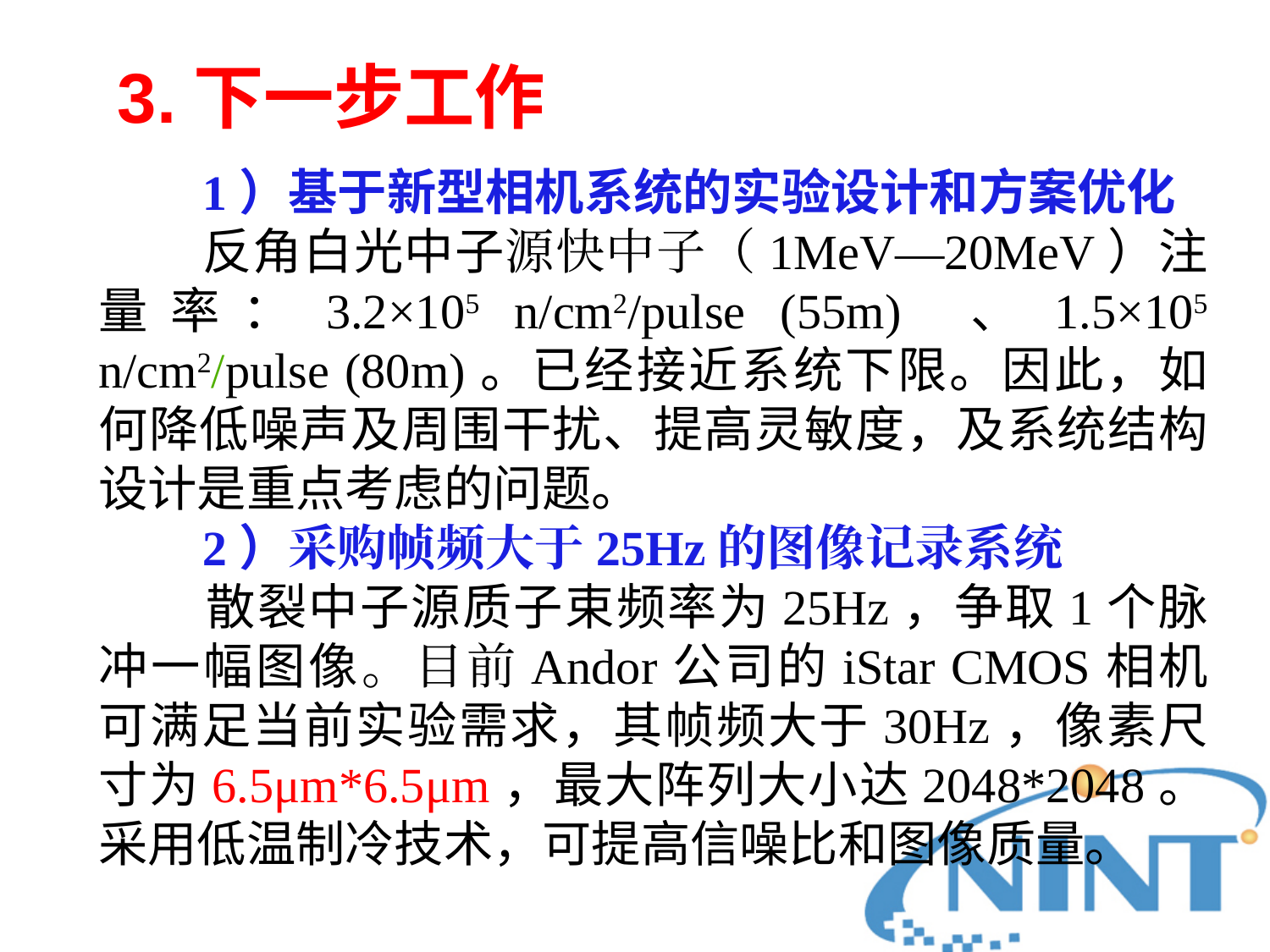

3.下一步工作
     1）基于新型相机系统的实验设计和方案优化
    反角白光中子源快中子（1MeV—20MeV）注量率：3.2×105 n/cm2/pulse (55m) 、1.5×105 n/cm2/pulse (80m)。已经接近系统下限。因此，如何降低噪声及周围干扰、提高灵敏度，及系统结构设计是重点考虑的问题。
     2）采购帧频大于25Hz的图像记录系统
    散裂中子源质子束频率为25Hz，争取1个脉冲一幅图像。目前Andor公司的iStar CMOS相机可满足当前实验需求，其帧频大于30Hz，像素尺寸为6.5μm*6.5μm，最大阵列大小达2048*2048。采用低温制冷技术，可提高信噪比和图像质量。